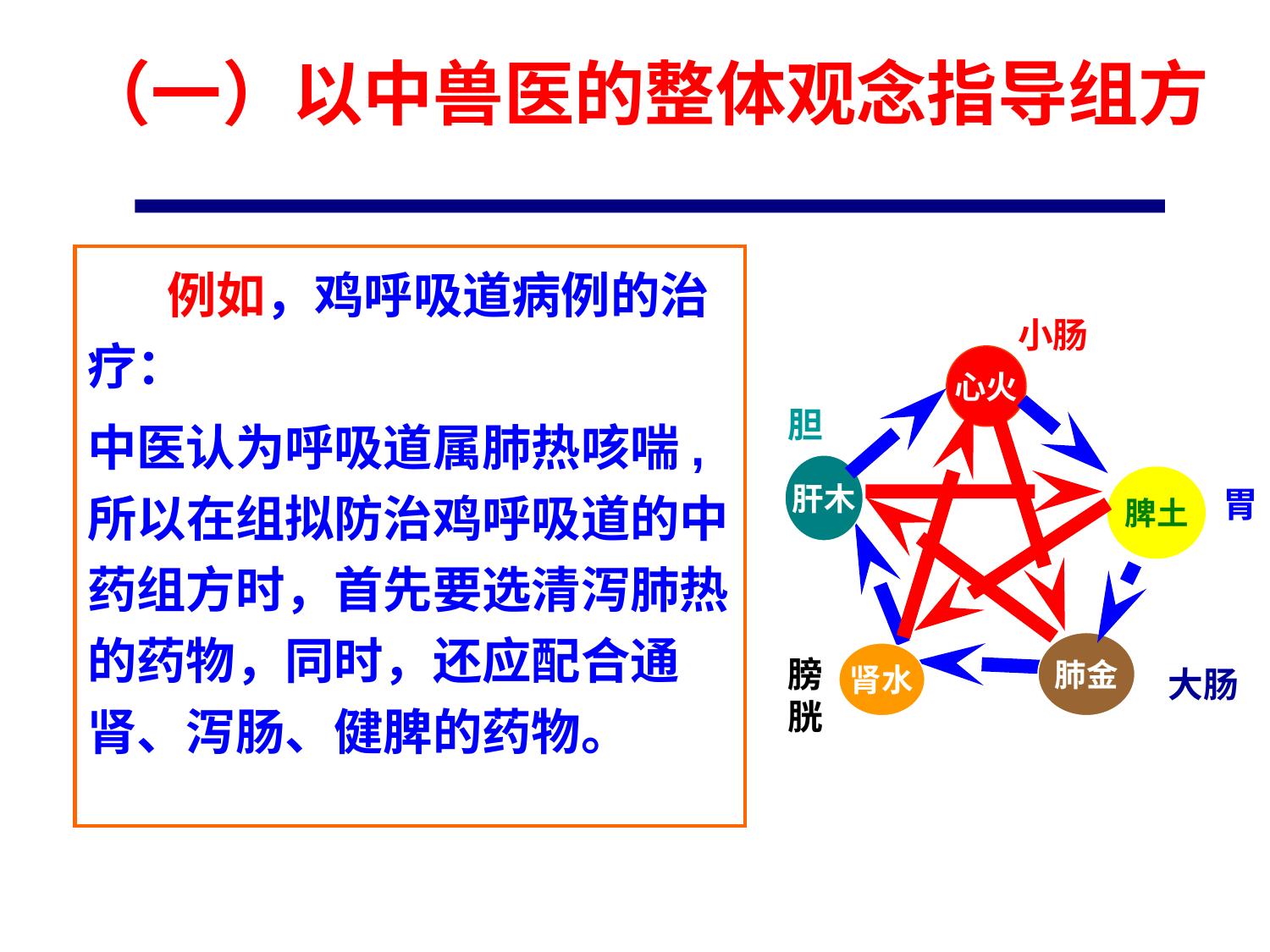

（一）以中兽医的整体观念指导组方

      例如，鸡呼吸道病例的治疗：
中医认为呼吸道属肺热咳喘,所以在组拟防治鸡呼吸道的中药组方时，首先要选清泻肺热的药物，同时，还应配合通肾、泻肠、健脾的药物。
小肠
心火

肝木
脾土

肺金
肾水

胆
胃
膀胱
大肠